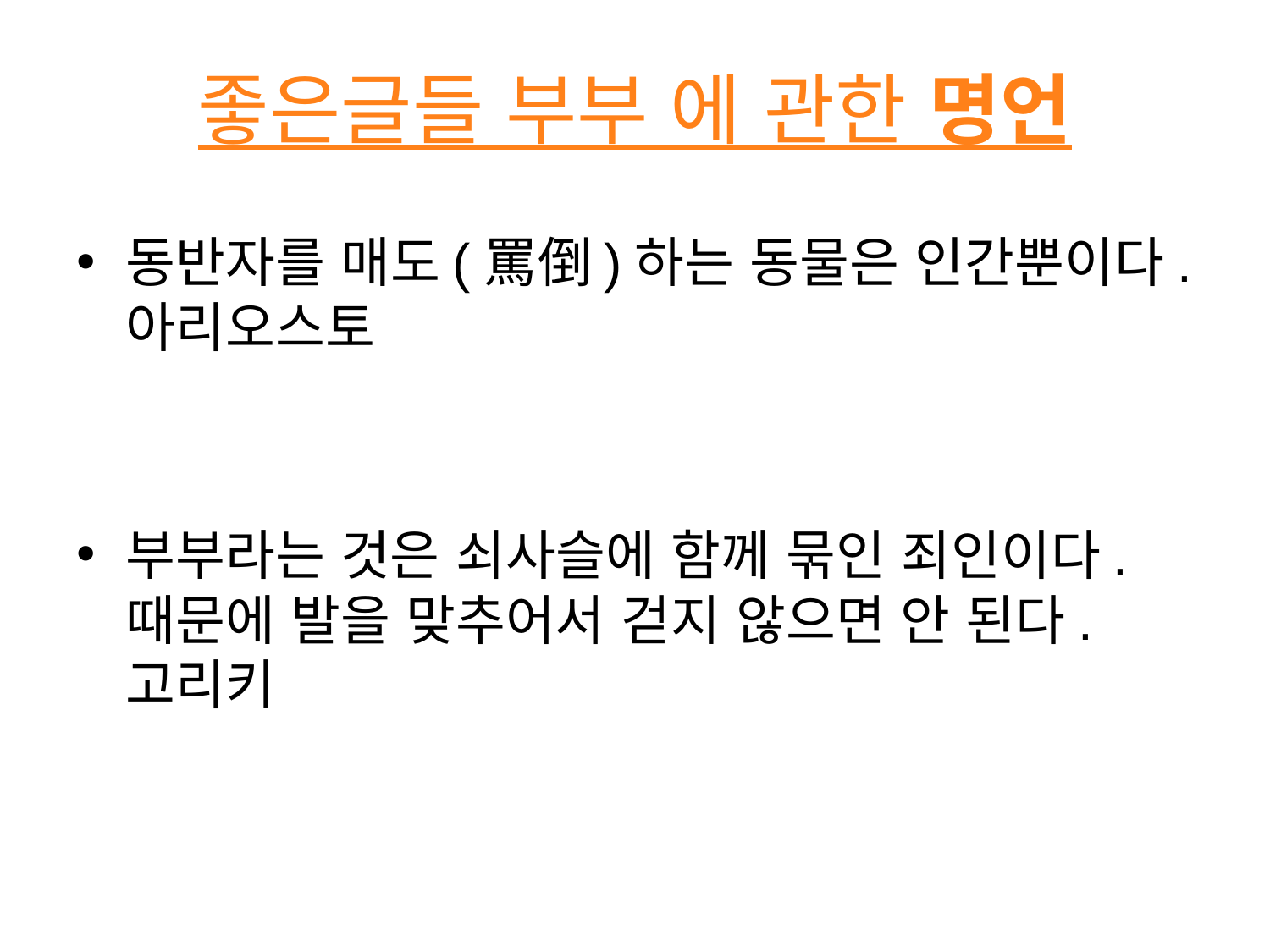

# 좋은글들 부부 에 관한 명언
동반자를 매도(罵倒)하는 동물은 인간뿐이다.
아리오스토

부부라는 것은 쇠사슬에 함께 묶인 죄인이다.
때문에 발을 맞추어서 걷지 않으면 안 된다.
고리키